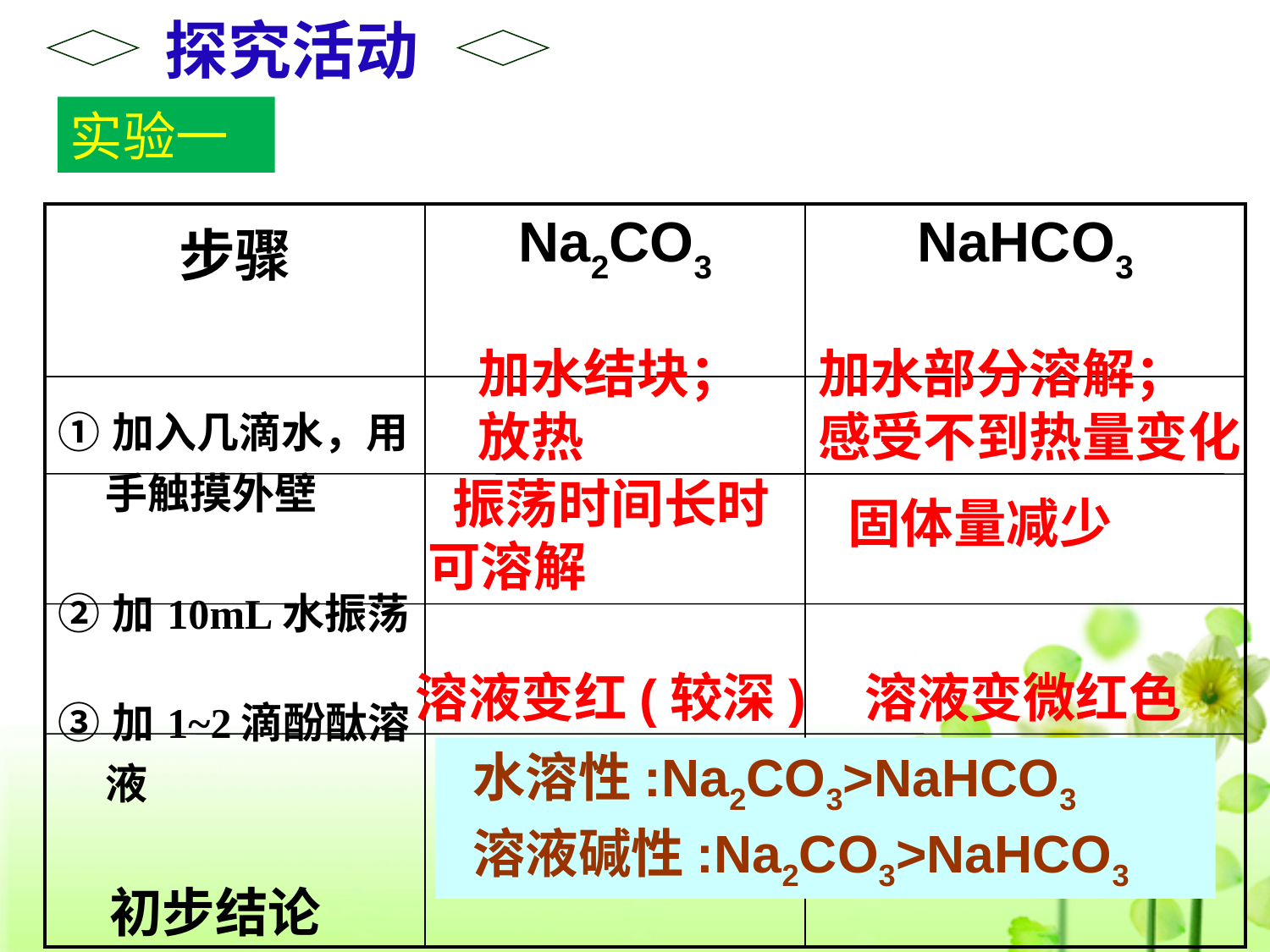

探究活动

实验一
| 步骤 | Na2CO3 | NaHCO3 |
| --- | --- | --- |
| ①加入几滴水，用手触摸外壁 ②加10mL水振荡 ③加1~2滴酚酞溶液 初步结论 |  |  |
加水结块；
放热
加水部分溶解；
感受不到热量变化
 振荡时间长时   可溶解

固体量减少
溶液变红(较深)
溶液变微红色
 水溶性:Na2CO3>NaHCO3
 溶液碱性:Na2CO3>NaHCO3